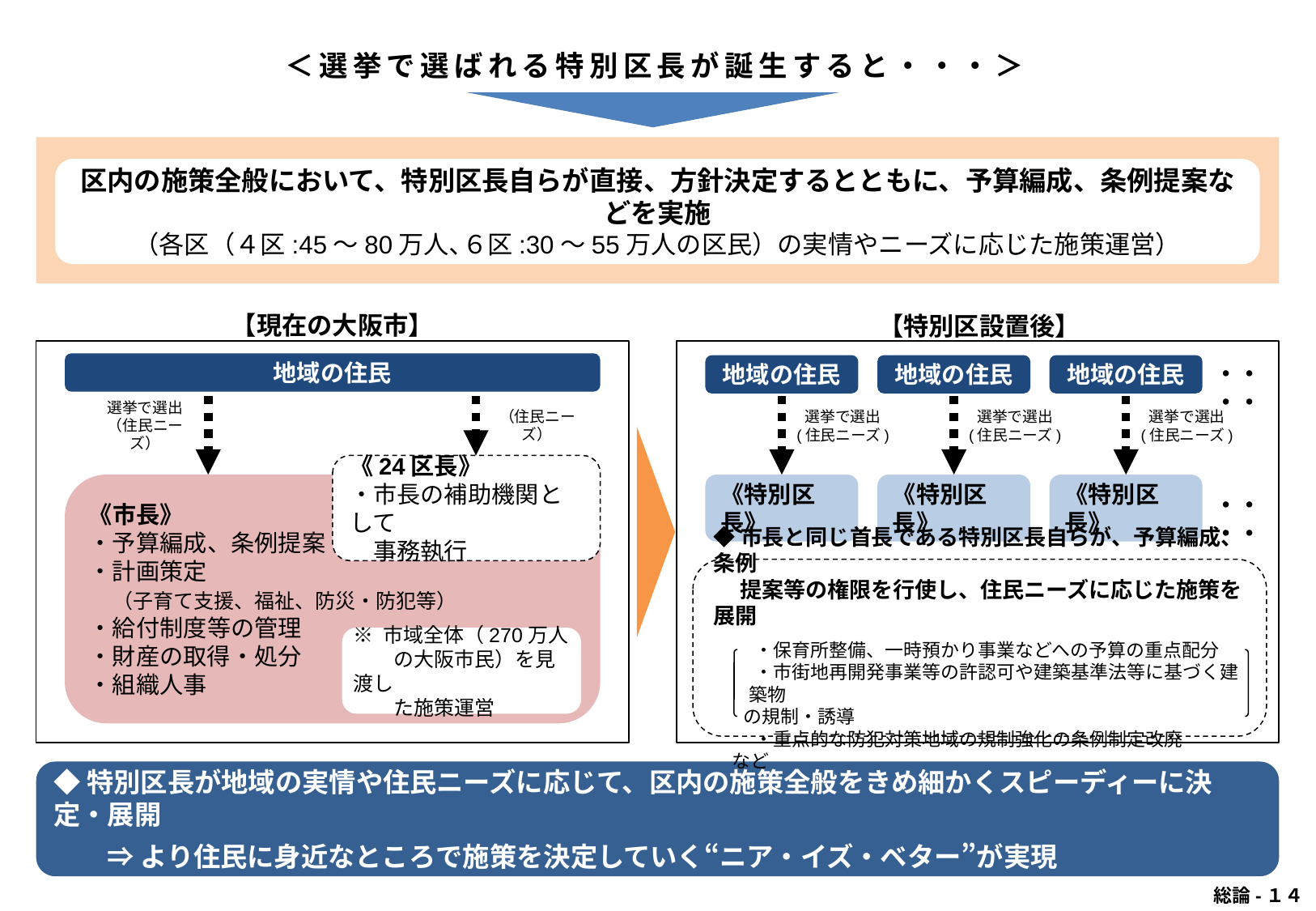

＜選挙で選ばれる特別区長が誕生すると・・・＞

区内の施策全般において、特別区長自らが直接、方針決定するとともに、予算編成、条例提案などを実施
（各区（４区:45～80万人､６区:30～55万人の区民）の実情やニーズに応じた施策運営）
【現在の大阪市】
【特別区設置後】

地域の住民
・・・・
地域の住民
地域の住民
地域の住民
選挙で選出
(住民ニーズ)

選挙で選出
(住民ニーズ)

選挙で選出
(住民ニーズ)

選挙で選出
（住民ニーズ）
（住民ニーズ）
《24区長》
・市長の補助機関として
　事務執行
《市長》
・予算編成、条例提案
・計画策定
　（子育て支援、福祉、防災・防犯等）
・給付制度等の管理
・財産の取得・処分
・組織人事
《特別区長》
《特別区長》
《特別区長》
・・・・

◆市長と同じ首長である特別区長自らが、予算編成、条例
　 提案等の権限を行使し、住民ニーズに応じた施策を展開

　 　・保育所整備、一時預かり事業などへの予算の重点配分
　 　・市街地再開発事業等の許認可や建築基準法等に基づく建築物
      の規制・誘導
　 　・重点的な防犯対策地域の規制強化の条例制定改廃　　　　など
※ 市域全体（270万人
　　の大阪市民）を見渡し
　　た施策運営

◆特別区長が地域の実情や住民ニーズに応じて、区内の施策全般をきめ細かくスピーディーに決定・展開
　　⇒ より住民に身近なところで施策を決定していく“ニア・イズ・ベター”が実現
 総論-１４